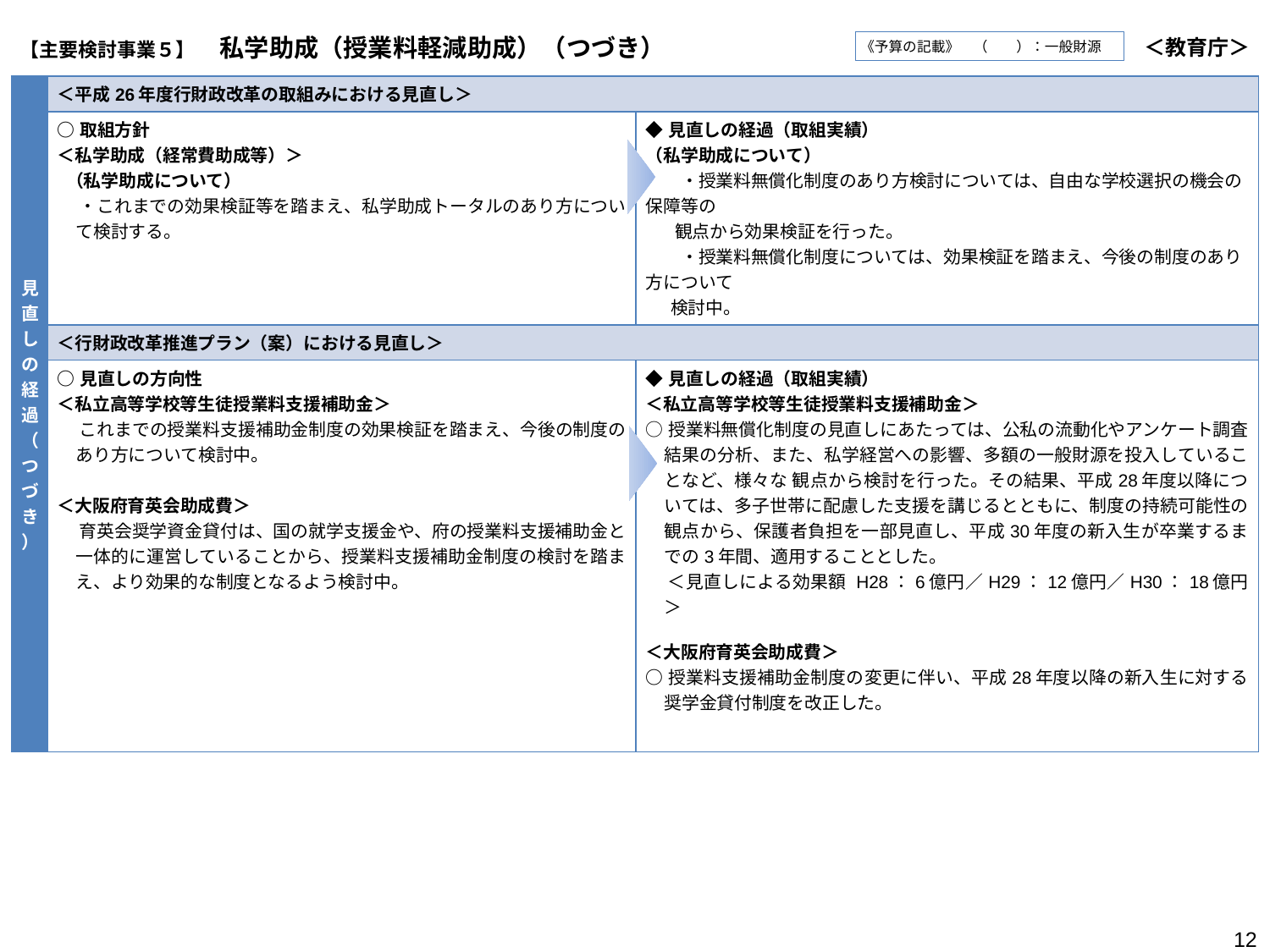

| 【主要検討事業５】　私学助成（授業料軽減助成）（つづき） | ＜教育庁＞ |
| --- | --- |
《予算の記載》　（　　）：一般財源
| 見直しの経過（つづき） | ＜平成26年度行財政改革の取組みにおける見直し＞ |  |
| --- | --- | --- |
|  | ○取組方針 ＜私学助成（経常費助成等）＞ （私学助成について） 　 ・これまでの効果検証等を踏まえ、私学助成トータルのあり方について検討する。 | ◆見直しの経過（取組実績） （私学助成について） 　　・授業料無償化制度のあり方検討については、自由な学校選択の機会の保障等の 観点から効果検証を行った。 　　・授業料無償化制度については、効果検証を踏まえ、今後の制度のあり方について 検討中。 |
|  | ＜行財政改革推進プラン（案）における見直し＞ |  |
|  | ○見直しの方向性 ＜私立高等学校等生徒授業料支援補助金＞ 　 これまでの授業料支援補助金制度の効果検証を踏まえ、今後の制度のあり方について検討中。 　 ＜大阪府育英会助成費＞ 　 育英会奨学資金貸付は、国の就学支援金や、府の授業料支援補助金と一体的に運営していることから、授業料支援補助金制度の検討を踏まえ、より効果的な制度となるよう検討中。 | ◆見直しの経過（取組実績） ＜私立高等学校等生徒授業料支援補助金＞ ○授業料無償化制度の見直しにあたっては、公私の流動化やアンケート調査結果の分析、また、私学経営への影響、多額の一般財源を投入していることなど、様々な 観点から検討を行った。その結果、平成28年度以降については、多子世帯に配慮した支援を講じるとともに、制度の持続可能性の観点から、保護者負担を一部見直し、平成30年度の新入生が卒業するまでの3年間、適用することとした。 　 ＜見直しによる効果額 H28：6億円／H29：12億円／H30：18億円＞ ＜大阪府育英会助成費＞ ○授業料支援補助金制度の変更に伴い、平成28年度以降の新入生に対する奨学金貸付制度を改正した。 |

12